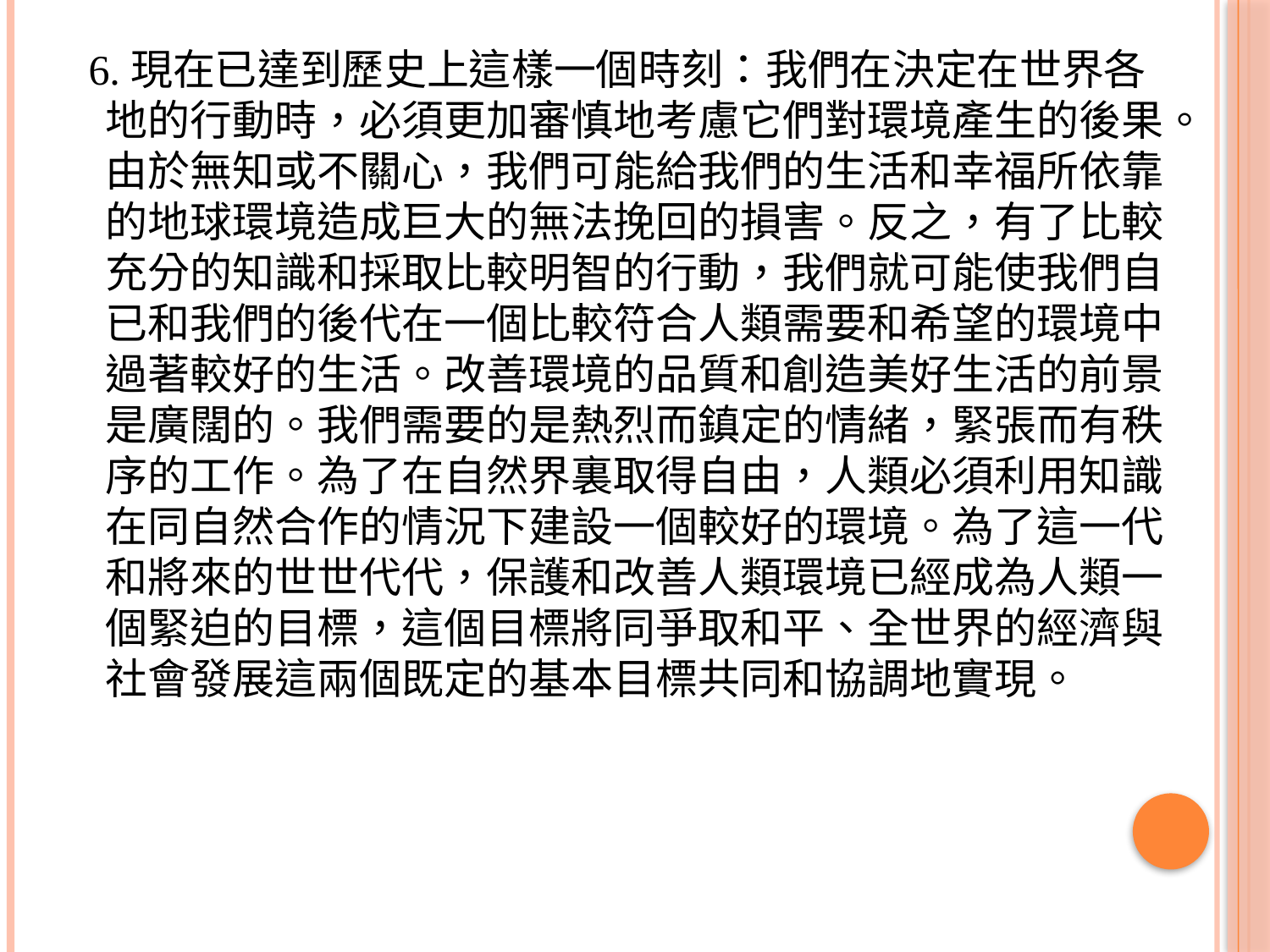

6.現在已達到歷史上這樣一個時刻：我們在決定在世界各地的行動時，必須更加審慎地考慮它們對環境產生的後果。由於無知或不關心，我們可能給我們的生活和幸福所依靠的地球環境造成巨大的無法挽回的損害。反之，有了比較充分的知識和採取比較明智的行動，我們就可能使我們自已和我們的後代在一個比較符合人類需要和希望的環境中過著較好的生活。改善環境的品質和創造美好生活的前景是廣闊的。我們需要的是熱烈而鎮定的情緒，緊張而有秩序的工作。為了在自然界裏取得自由，人類必須利用知識在同自然合作的情況下建設一個較好的環境。為了這一代和將來的世世代代，保護和改善人類環境已經成為人類一個緊迫的目標，這個目標將同爭取和平、全世界的經濟與社會發展這兩個既定的基本目標共同和協調地實現。